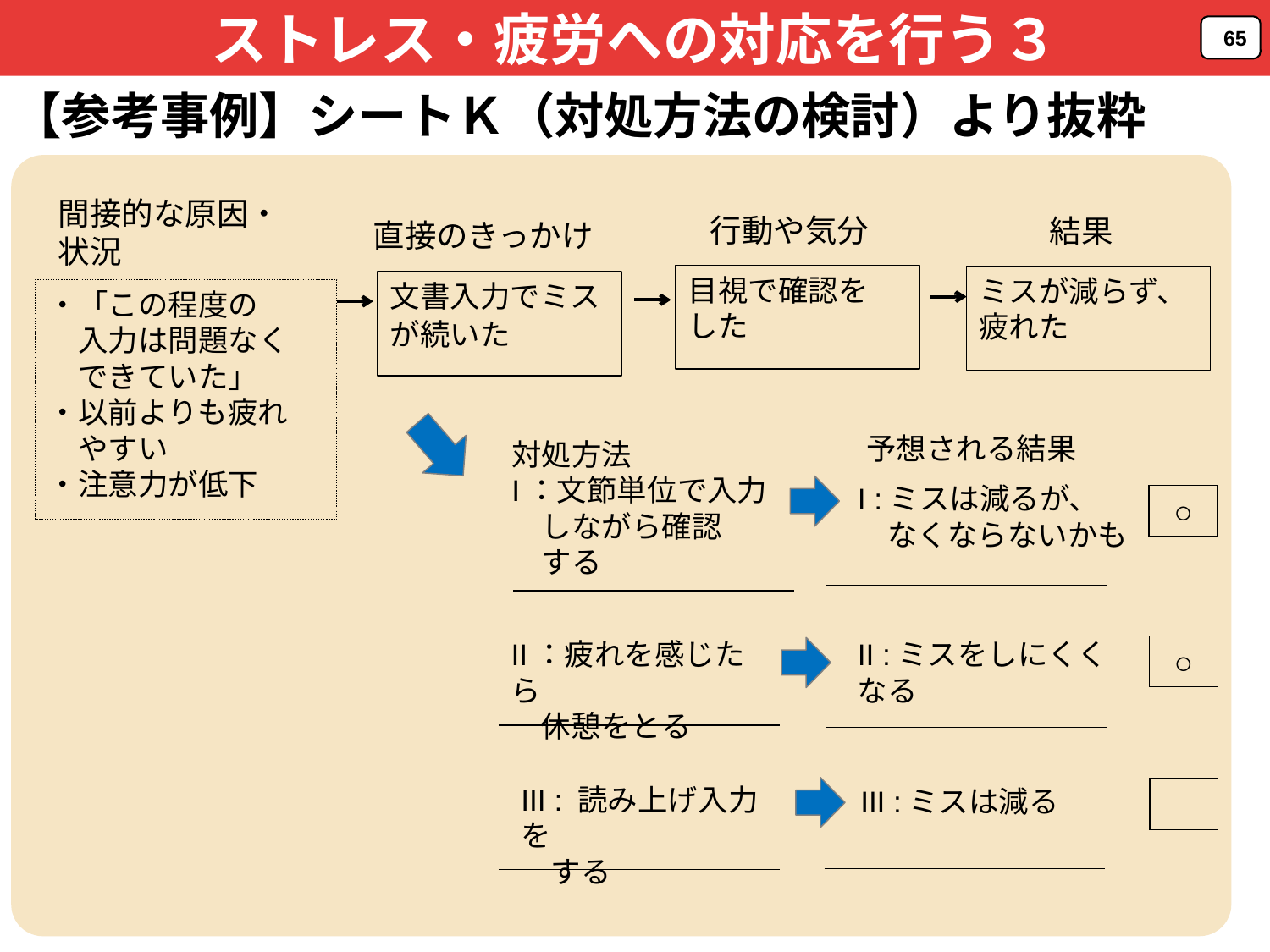

ストレス・疲労への対応を行う３
65

【参考事例】シートＫ（対処方法の検討）より抜粋

間接的な原因・状況
行動や気分
結果
直接のきっかけ
目視で確認を
した
ミスが減らず、疲れた
文書入力でミスが続いた
・「この程度の
　入力は問題なく
　できていた」
・以前よりも疲れ
　やすい
・注意力が低下

予想される結果
対処方法
I：文節単位で入力
　しながら確認
　する
I :ミスは減るが、
　なくならないかも

○
II：疲れを感じたら
　休憩をとる
II :ミスをしにくくなる
○

III : 読み上げ入力を
　する
III :ミスは減る